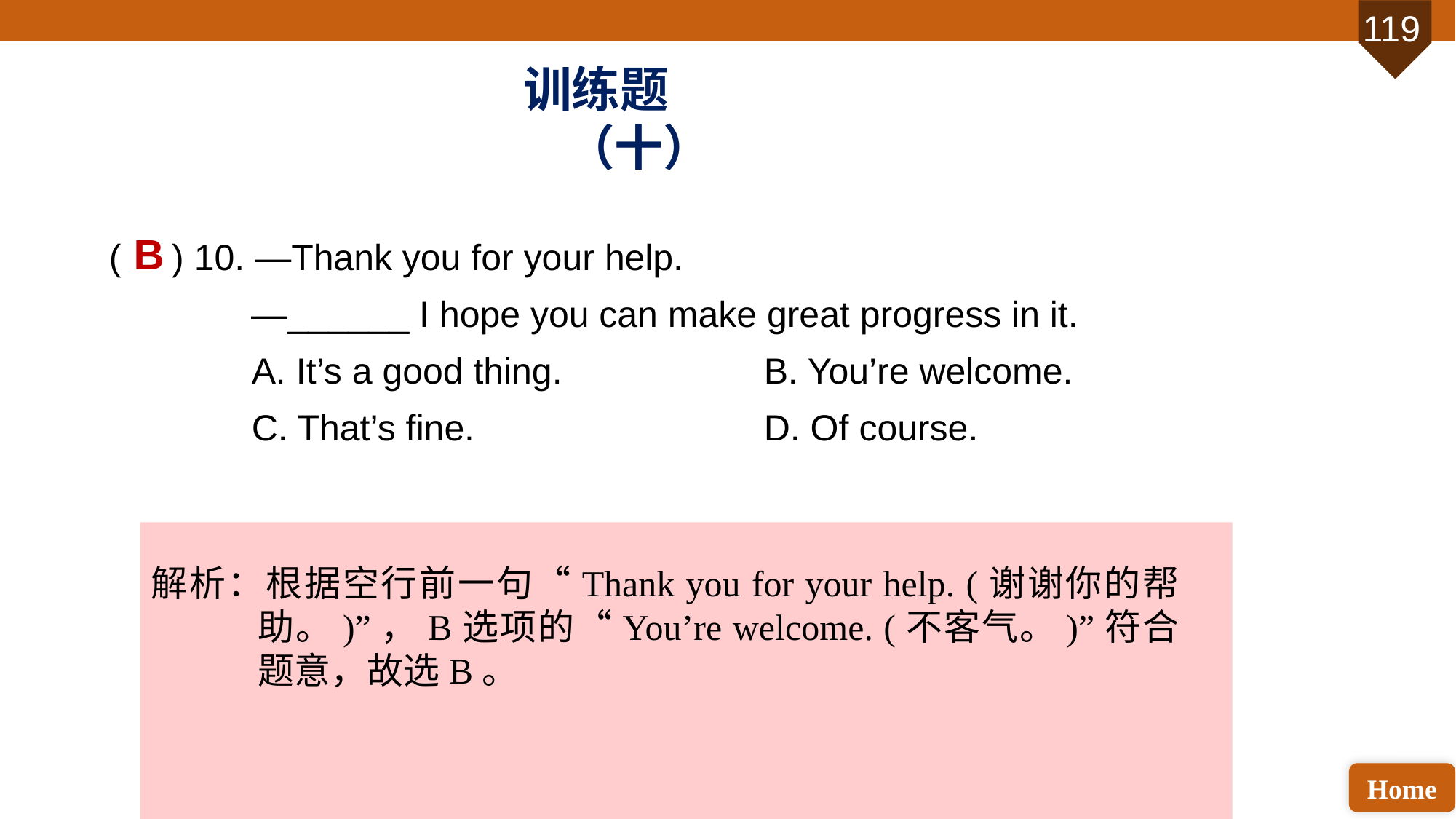

训练题（十）
(     ) 10. —Thank you for your help.
              —______ I hope you can make great progress in it.
              A. It’s a good thing. 		B. You’re welcome.
              C. That’s fine.			D. Of course.
B

解析：根据空行前一句“Thank you for your help. (谢谢你的帮助。)”，B选项的“You’re welcome. (不客气。)”符合题意，故选B。